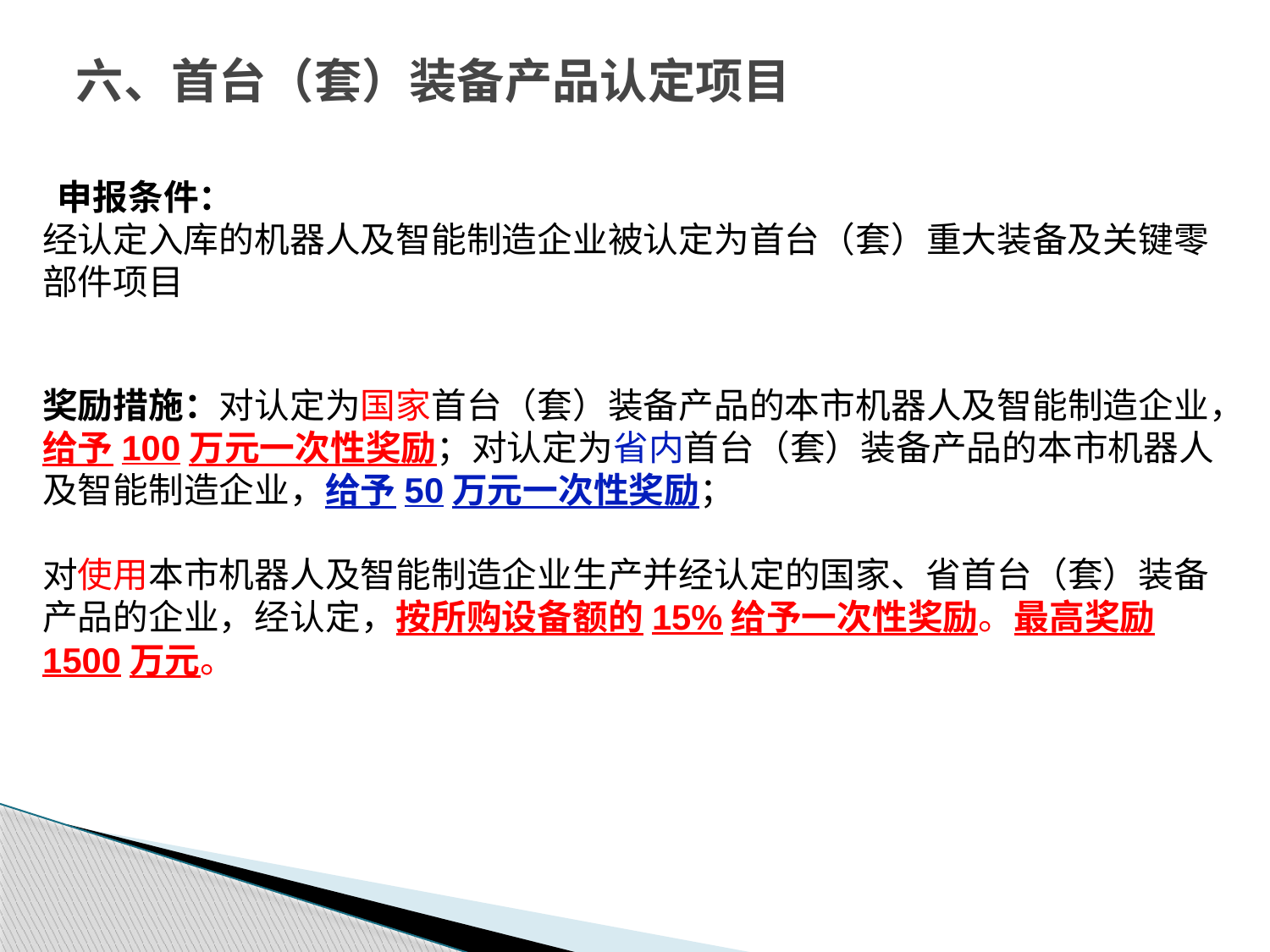

# 六、首台（套）装备产品认定项目
申报条件：
经认定入库的机器人及智能制造企业被认定为首台（套）重大装备及关键零部件项目
奖励措施：对认定为国家首台（套）装备产品的本市机器人及智能制造企业，给予100万元一次性奖励；对认定为省内首台（套）装备产品的本市机器人及智能制造企业，给予50万元一次性奖励；

对使用本市机器人及智能制造企业生产并经认定的国家、省首台（套）装备产品的企业，经认定，按所购设备额的15%给予一次性奖励。最高奖励1500万元。